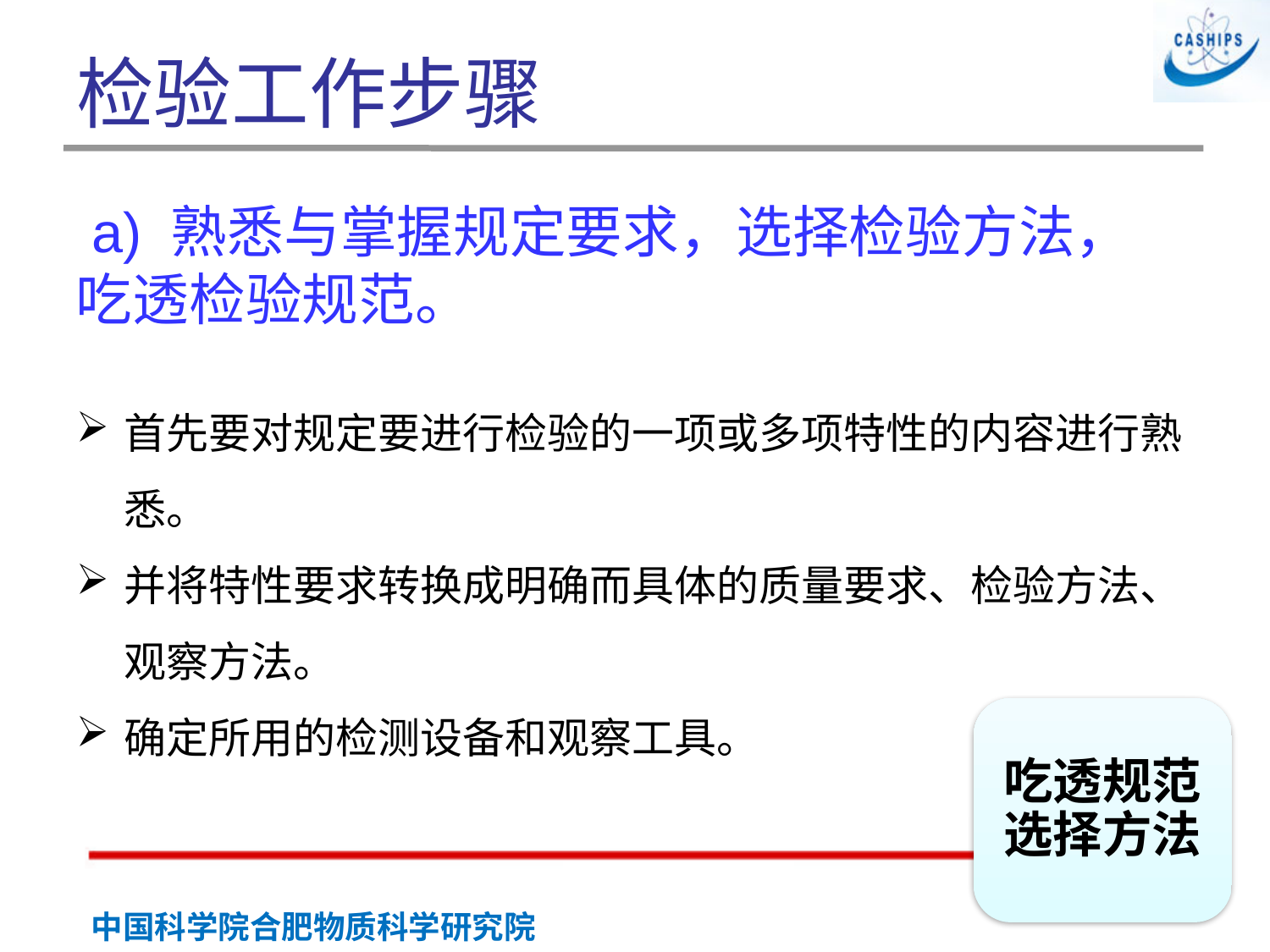

# 检验工作步骤
 a) 熟悉与掌握规定要求，选择检验方法，吃透检验规范。

首先要对规定要进行检验的一项或多项特性的内容进行熟悉。
并将特性要求转换成明确而具体的质量要求、检验方法、观察方法。
确定所用的检测设备和观察工具。

吃透规范选择方法